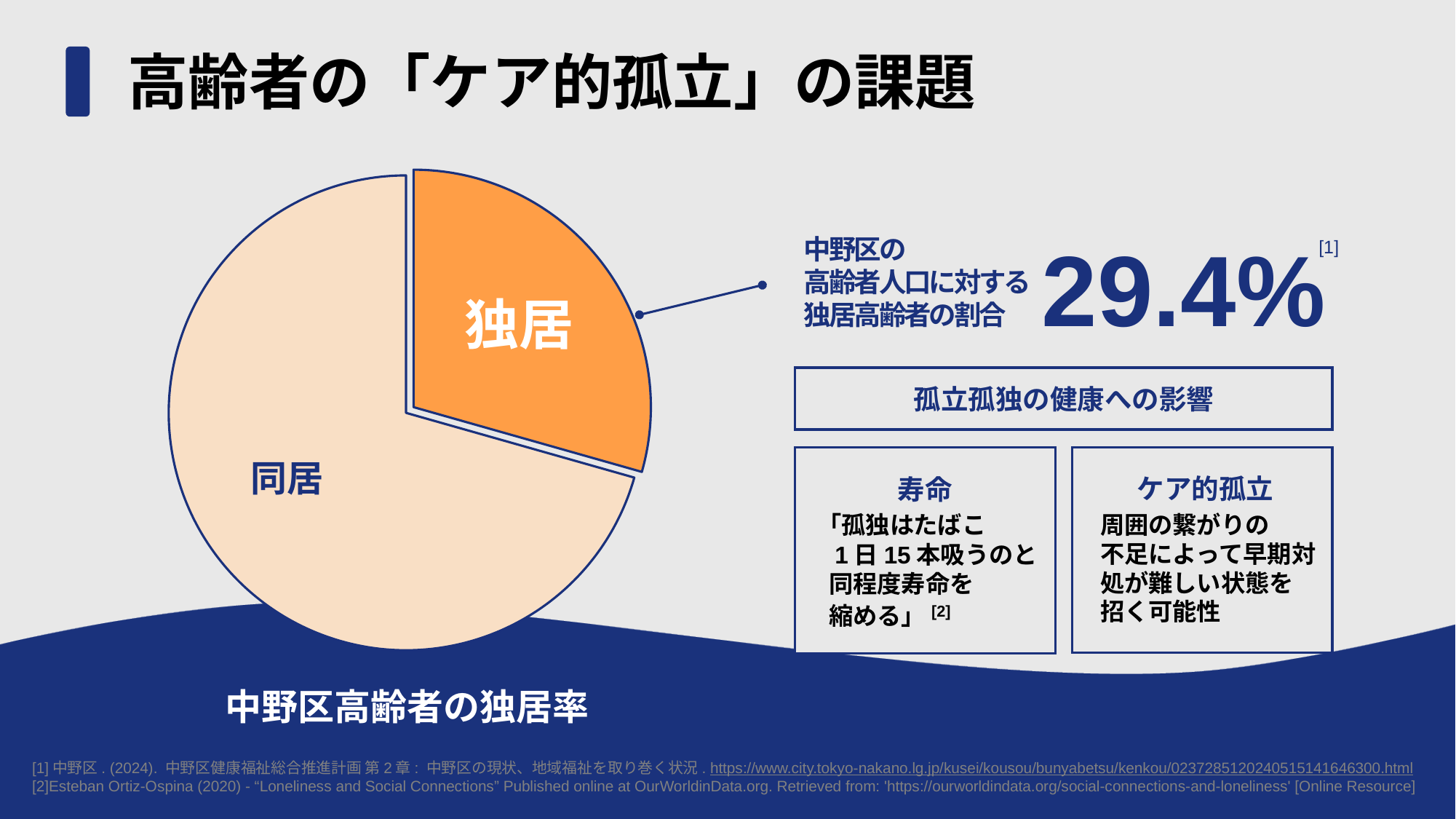

# 高齢者の「ケア的孤立」の課題

### Chart

| Category | 中野区の高齢者独居率 |
|---|---|
| 独居 | 29.4 |
| 同居 | 70.6 |
29.4%
[1]
中野区の
高齢者人口に対する
独居高齢者の割合
独居
孤立孤独の健康への影響

同居
ケア的孤立
寿命
 「孤独はたばこ
　1日15本吸うのと
　同程度寿命を
　縮める」[2]
周囲の繋がりの
不足によって早期対処が難しい状態を招く可能性
中野区高齢者の独居率
[1]中野区. (2024). 中野区健康福祉総合推進計画 第2章: 中野区の現状、地域福祉を取り巻く状況. https://www.city.tokyo-nakano.lg.jp/kusei/kousou/bunyabetsu/kenkou/0237285120240515141646300.html
[2]Esteban Ortiz-Ospina (2020) - “Loneliness and Social Connections” Published online at OurWorldinData.org. Retrieved from: 'https://ourworldindata.org/social-connections-and-loneliness' [Online Resource]